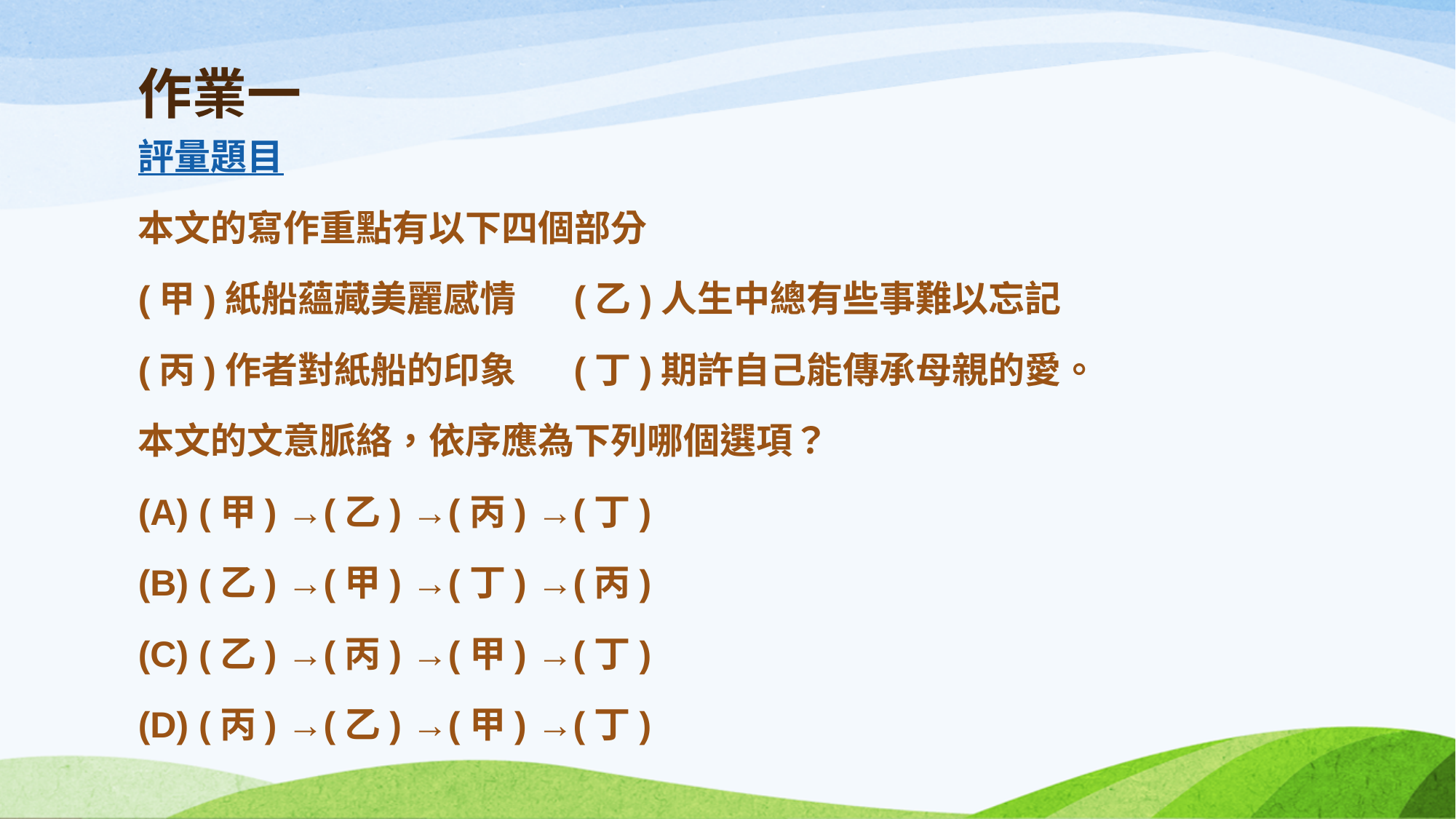

# 作業一
評量題目
本文的寫作重點有以下四個部分
(甲)紙船蘊藏美麗感情      (乙)人生中總有些事難以忘記
(丙)作者對紙船的印象      (丁)期許自己能傳承母親的愛。
本文的文意脈絡，依序應為下列哪個選項？
(A) (甲) →(乙) →(丙) →(丁)
(B) (乙) →(甲) →(丁) →(丙)
(C) (乙) →(丙) →(甲) →(丁)
(D) (丙) →(乙) →(甲) →(丁)